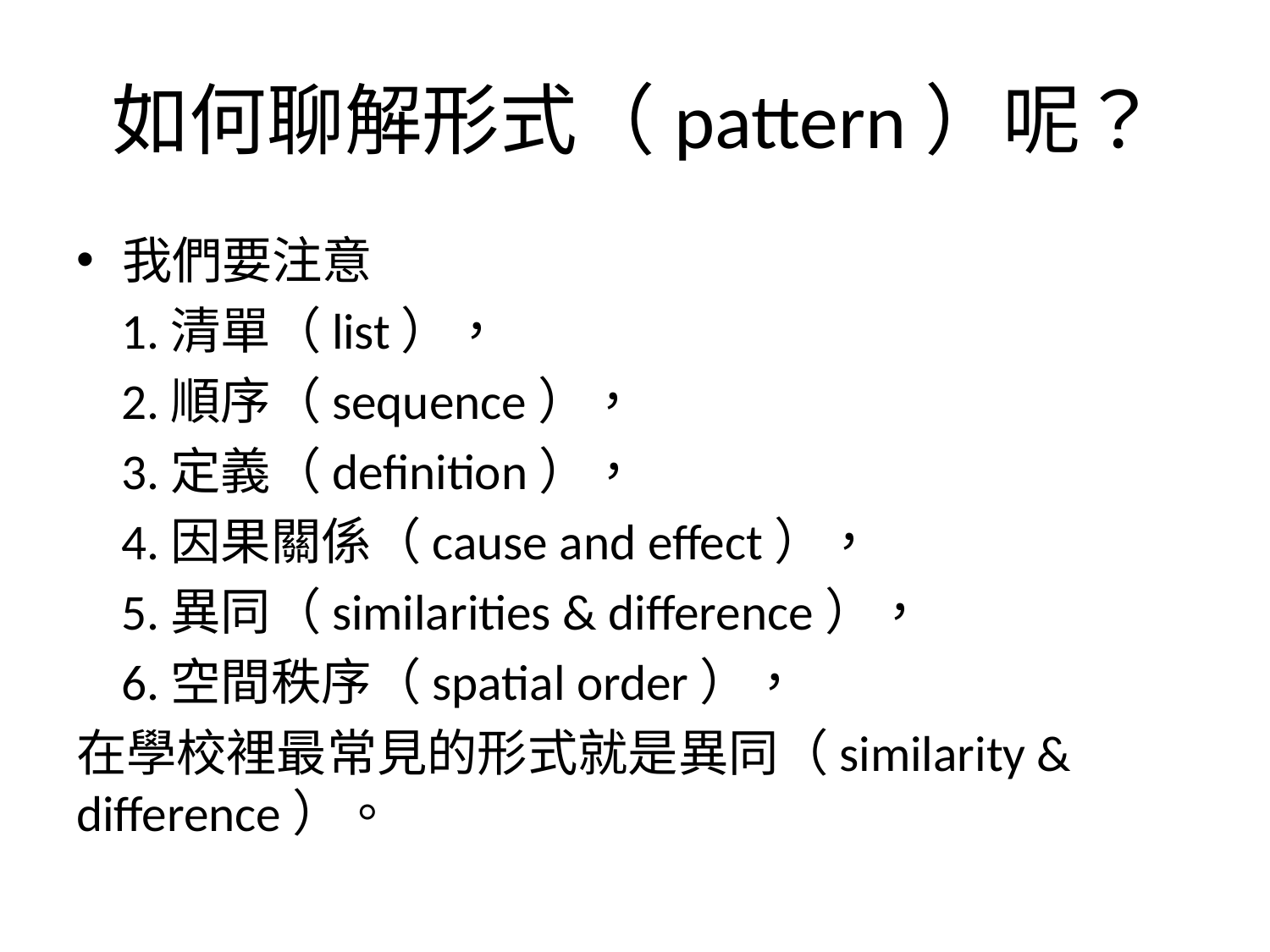

# 如何聊解形式（pattern）呢？
我們要注意
    1.清單（list），
    2.順序（sequence），
    3.定義（definition），
    4.因果關係（cause and effect），
    5.異同（similarities & difference），
    6.空間秩序（spatial order），
在學校裡最常見的形式就是異同（similarity & difference）。